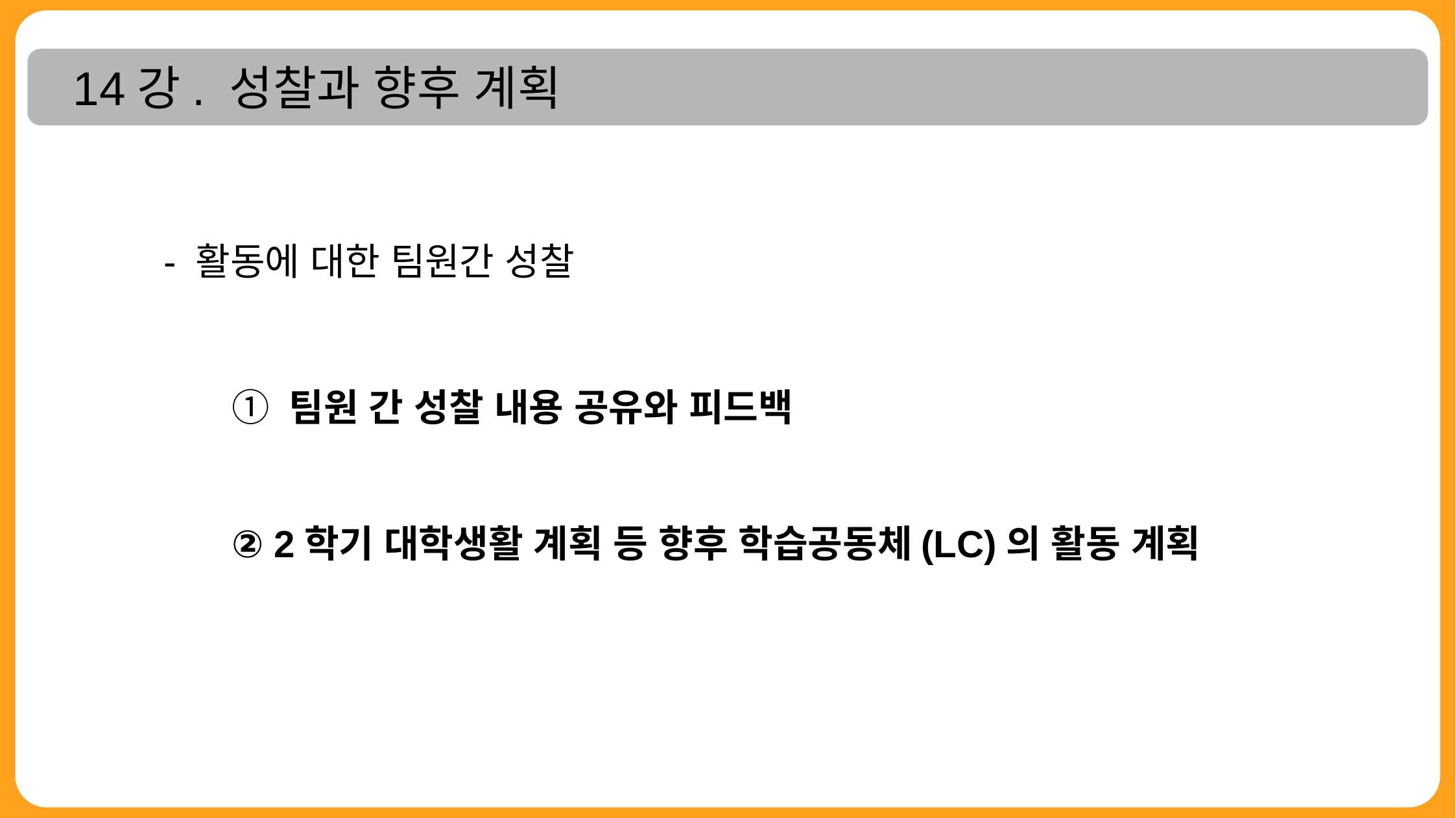

14강. 성찰과 향후 계획
- 활동에 대한 팀원간 성찰
① 팀원 간 성찰 내용 공유와 피드백

② 2학기 대학생활 계획 등 향후 학습공동체(LC)의 활동 계획